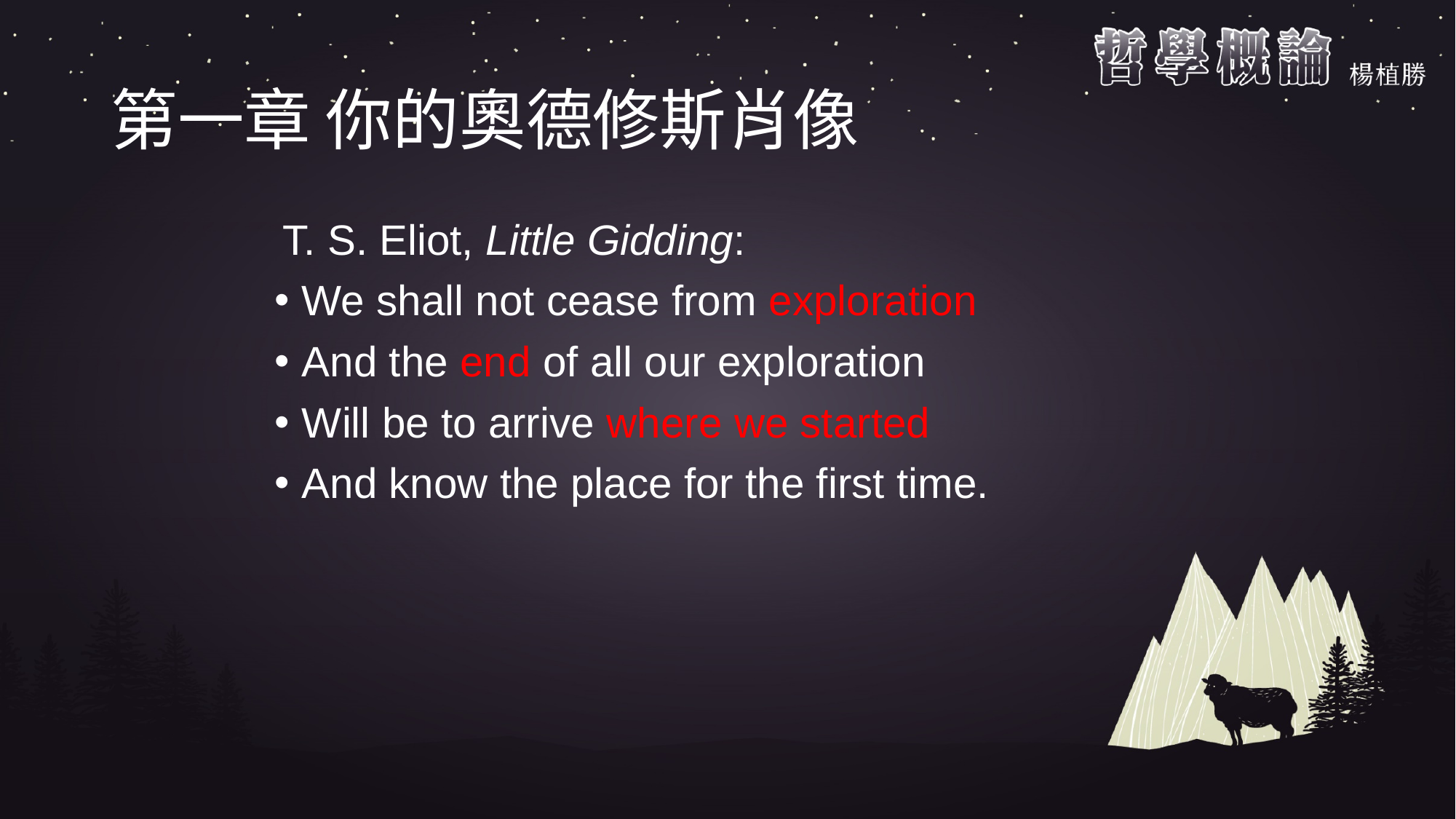

# 第一章 你的奧德修斯肖像
T. S. Eliot, Little Gidding:
We shall not cease from exploration
And the end of all our exploration
Will be to arrive where we started
And know the place for the first time.